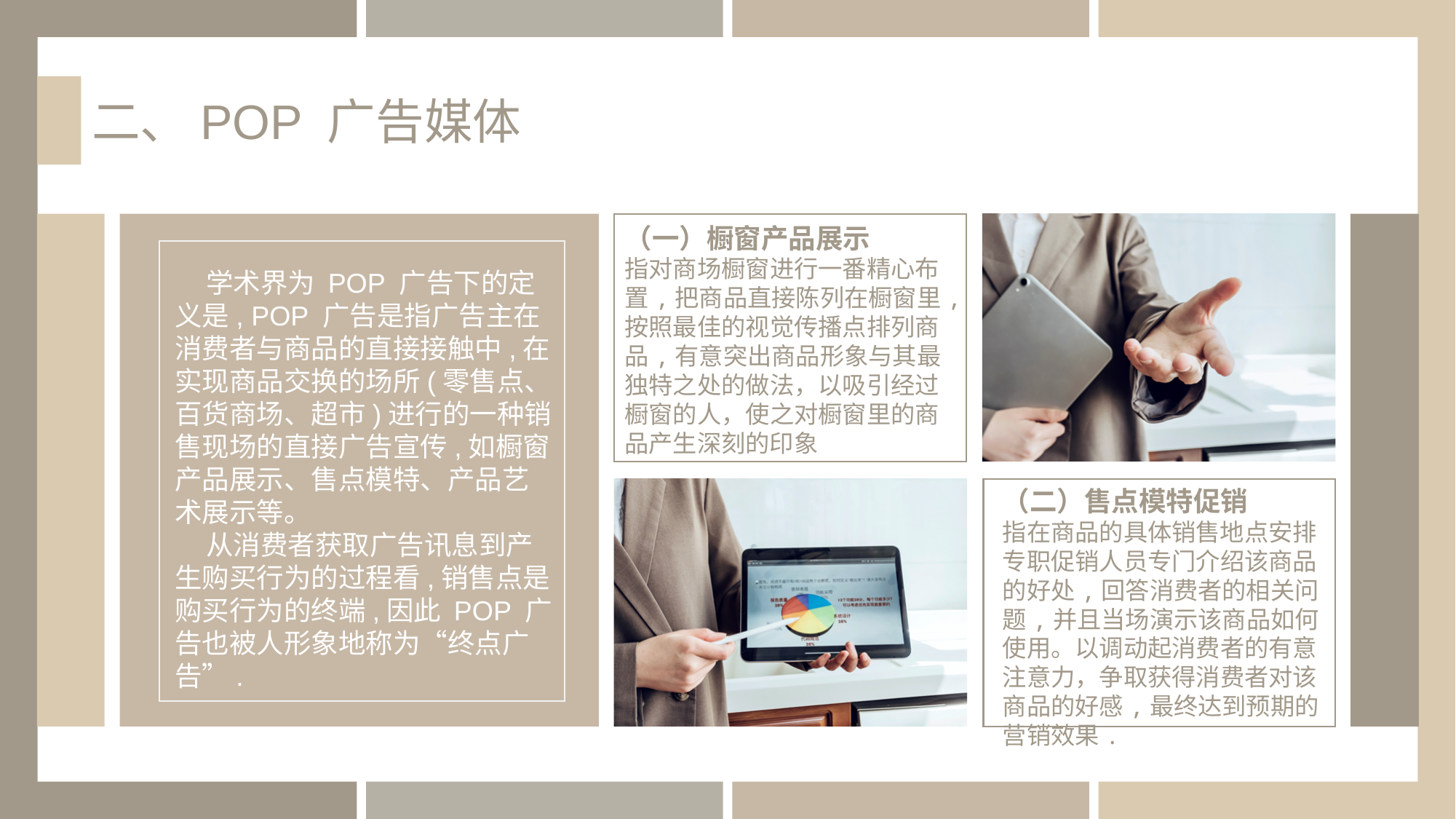

二、POP 广告媒体

（一）橱窗产品展示
指对商场橱窗进行一番精心布置,把商品直接陈列在橱窗里,按照最佳的视觉传播点排列商品,有意突出商品形象与其最独特之处的做法，以吸引经过橱窗的人，使之对橱窗里的商品产生深刻的印象

    学术界为 POP 广告下的定义是, POP 广告是指广告主在消费者与商品的直接接触中,在实现商品交换的场所(零售点、百货商场、超市)进行的一种销售现场的直接广告宣传,如橱窗产品展示、售点模特、产品艺术展示等。
    从消费者获取广告讯息到产生购买行为的过程看,销售点是购买行为的终端,因此 POP 广告也被人形象地称为“终点广告”.

（二）售点模特促销
指在商品的具体销售地点安排专职促销人员专门介绍该商品的好处,回答消费者的相关问题,并且当场演示该商品如何使用。以调动起消费者的有意注意力，争取获得消费者对该商品的好感,最终达到预期的营销效果.